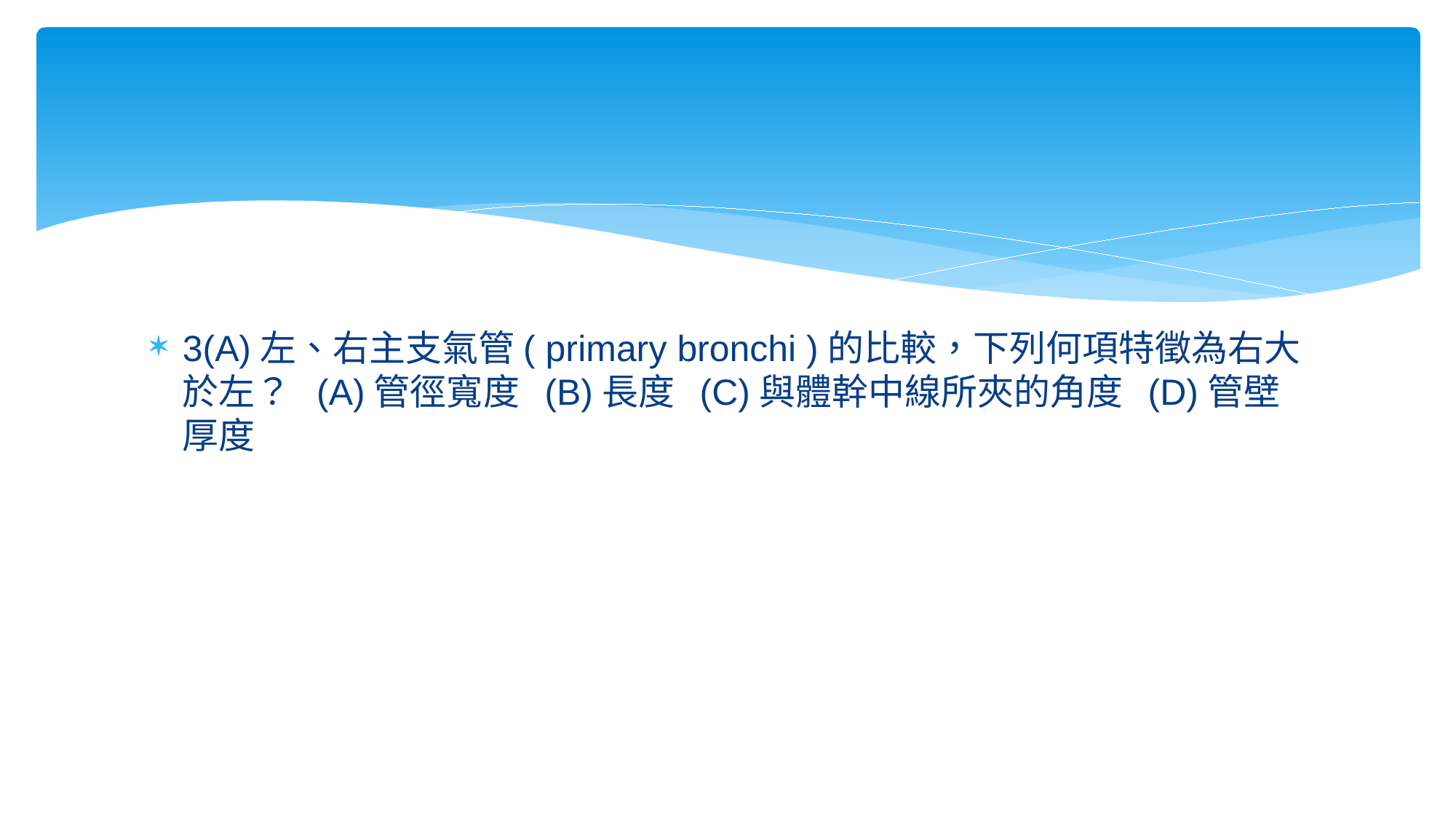

#
3(A)左、右主支氣管( primary bronchi )的比較，下列何項特徵為右大於左？  (A)管徑寬度  (B)長度  (C)與體幹中線所夾的角度  (D)管壁厚度